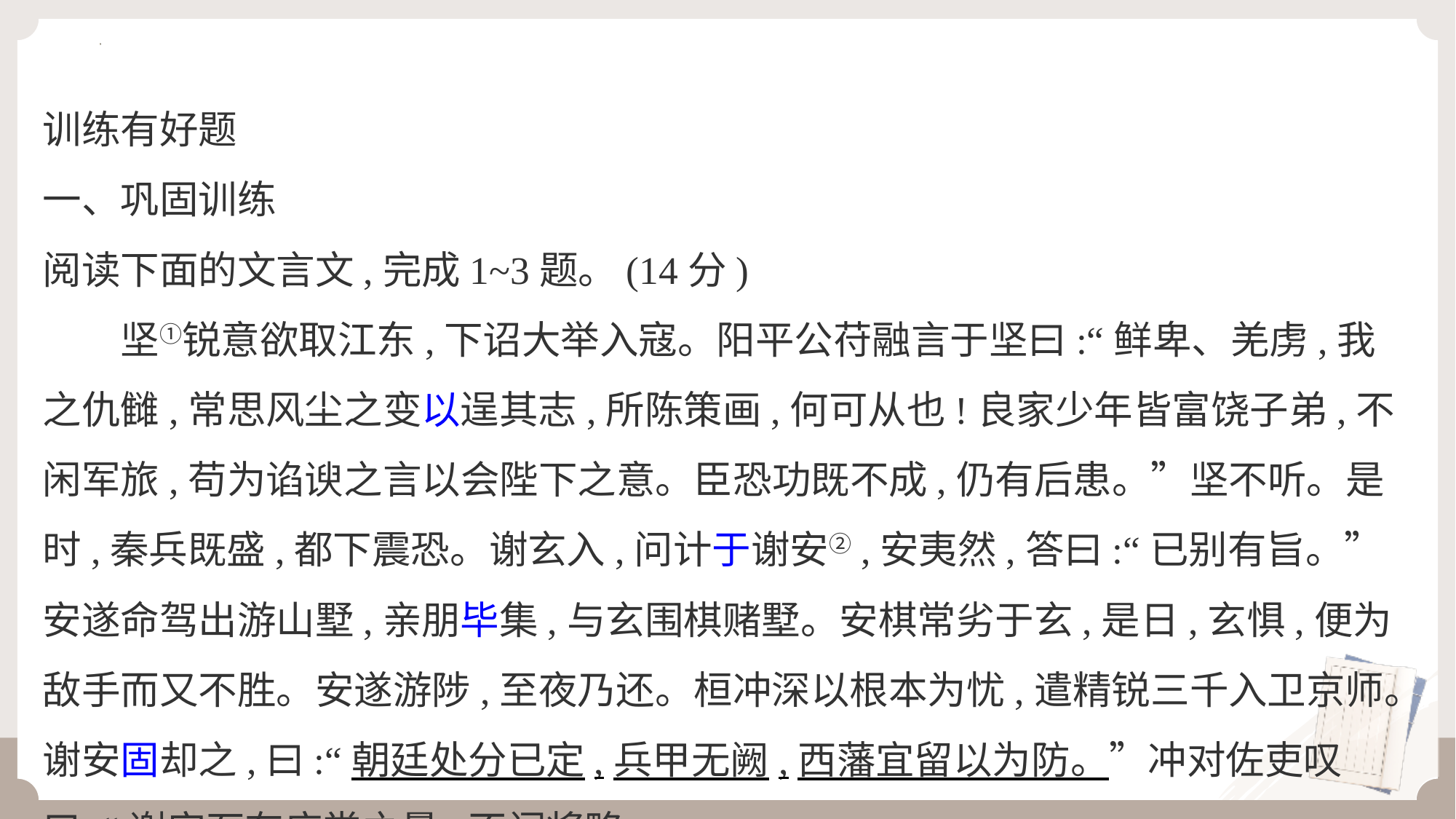

训练有好题
一、巩固训练
阅读下面的文言文,完成1~3题。(14分)
　　坚①锐意欲取江东,下诏大举入寇。阳平公苻融言于坚曰:“鲜卑、羌虏,我之仇雠,常思风尘之变以逞其志,所陈策画,何可从也!良家少年皆富饶子弟,不闲军旅,苟为谄谀之言以会陛下之意。臣恐功既不成,仍有后患。”坚不听。是时,秦兵既盛,都下震恐。谢玄入,问计于谢安②,安夷然,答曰:“已别有旨。”安遂命驾出游山墅,亲朋毕集,与玄围棋赌墅。安棋常劣于玄,是日,玄惧,便为敌手而又不胜。安遂游陟,至夜乃还。桓冲深以根本为忧,遣精锐三千入卫京师。谢安固却之,曰:“朝廷处分已定,兵甲无阙,西藩宜留以为防。”冲对佐吏叹曰:“谢安石有庙堂之量,不闲将略。